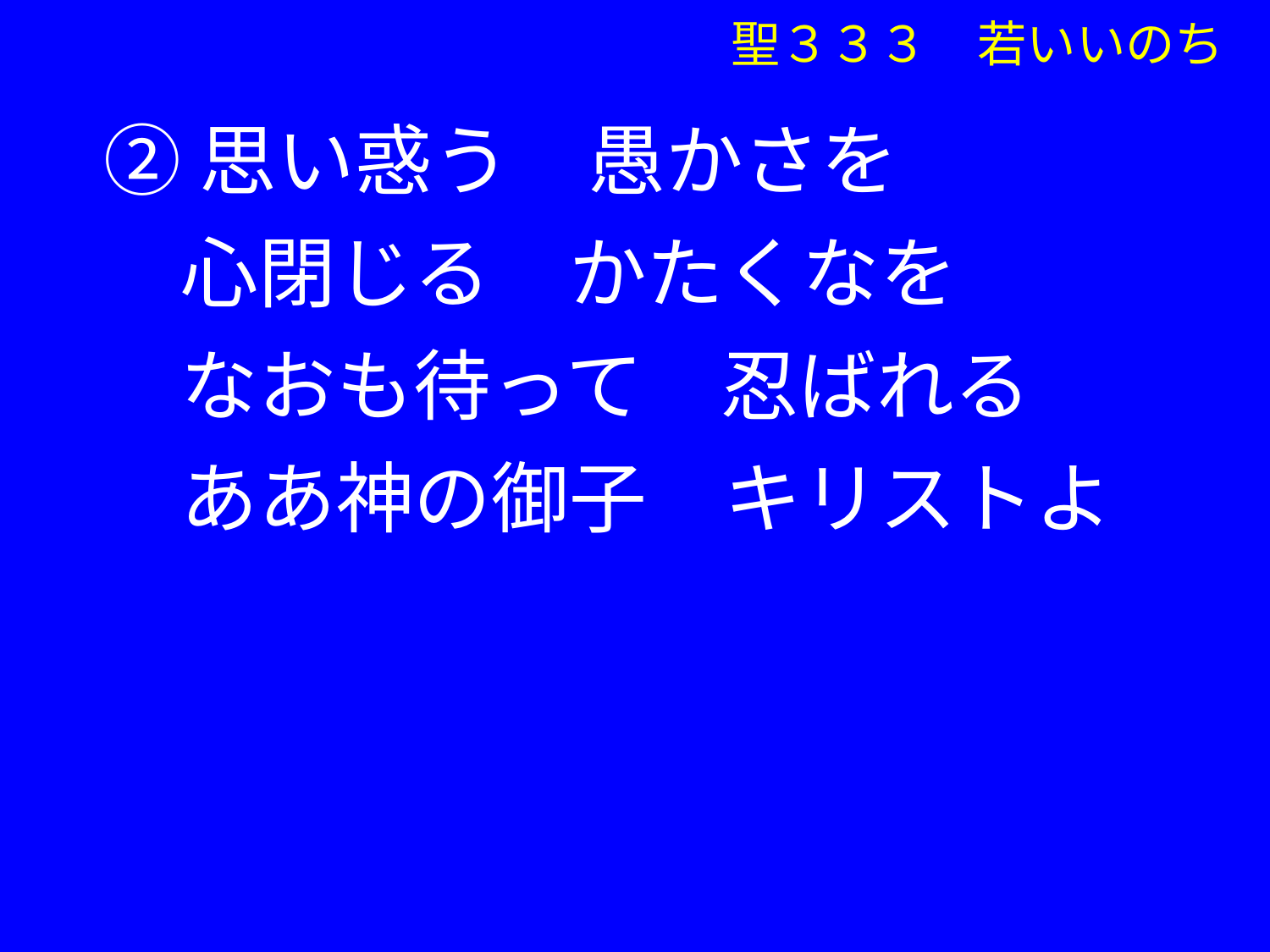

②思い惑う　愚かさを
　心閉じる　かたくなを
　なおも待って　忍ばれる
　ああ神の御子　キリストよ

聖３３３　若いいのち